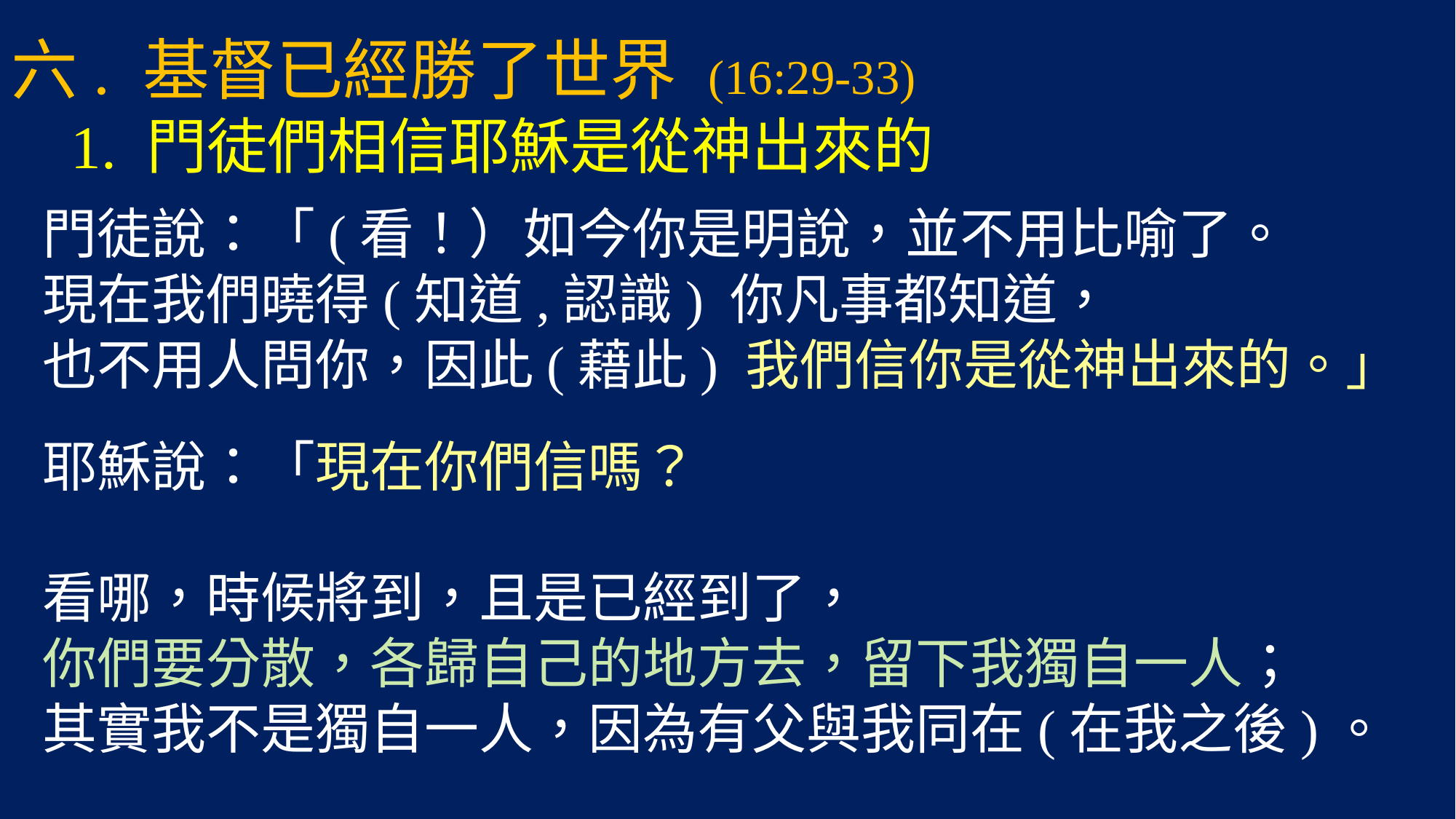

# 六. 基督已經勝了世界 (16:29-33) 1. 門徒們相信耶穌是從神出來的
門徒說：「(看！）如今你是明說，並不用比喻了。
現在我們曉得(知道,認識) 你凡事都知道，
也不用人問你，因此(藉此) 我們信你是從神出來的。」

耶穌說：「現在你們信嗎？

看哪，時候將到，且是已經到了，
你們要分散，各歸自己的地方去，留下我獨自一人；
其實我不是獨自一人，因為有父與我同在(在我之後)。